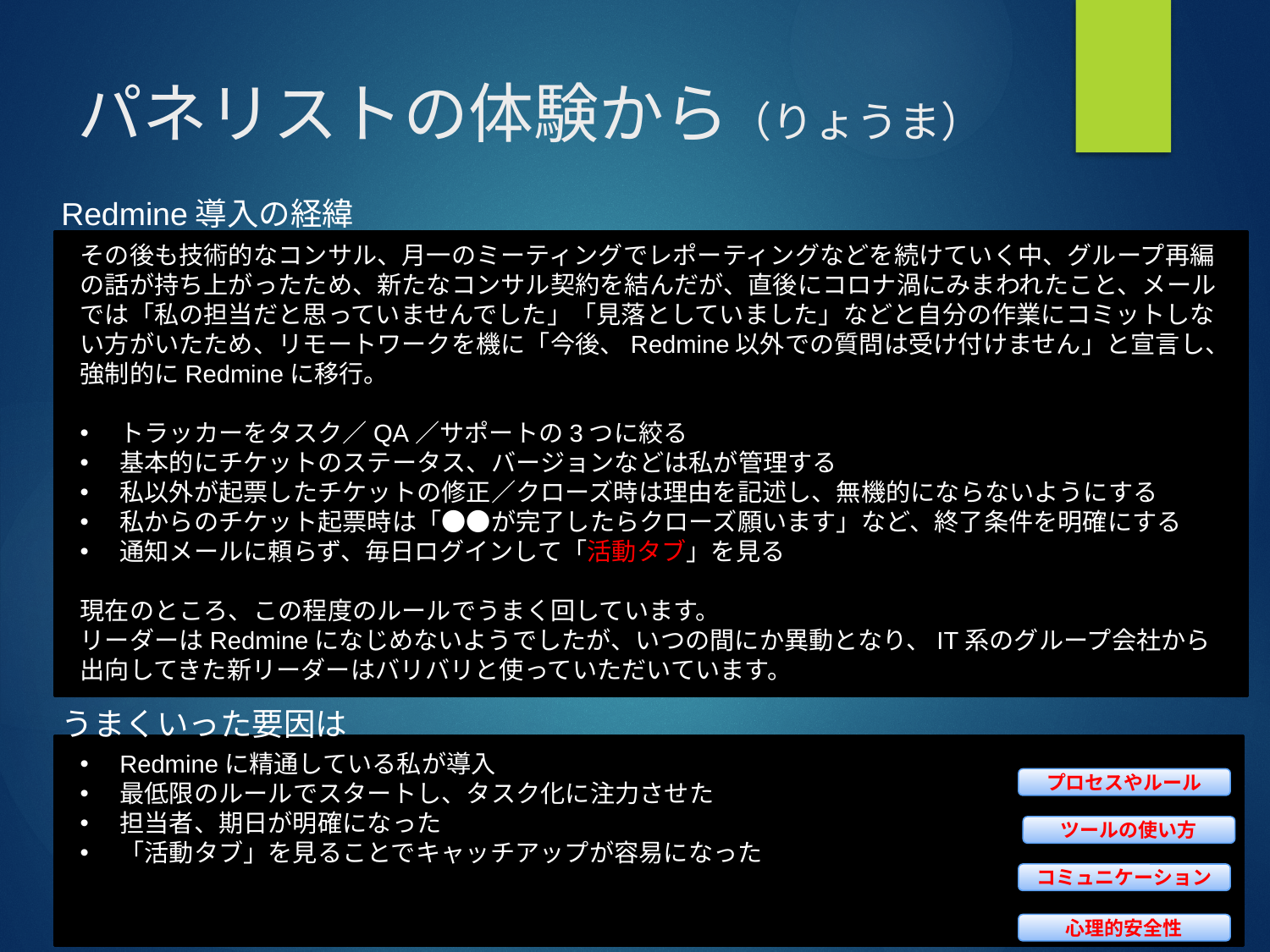

# パネリストの体験から（りょうま）
Redmine導入の経緯

その後も技術的なコンサル、月一のミーティングでレポーティングなどを続けていく中、グループ再編の話が持ち上がったため、新たなコンサル契約を結んだが、直後にコロナ渦にみまわれたこと、メールでは「私の担当だと思っていませんでした」「見落としていました」などと自分の作業にコミットしない方がいたため、リモートワークを機に「今後、Redmine以外での質問は受け付けません」と宣言し、強制的にRedmineに移行。

トラッカーをタスク／QA／サポートの3つに絞る
基本的にチケットのステータス、バージョンなどは私が管理する
私以外が起票したチケットの修正／クローズ時は理由を記述し、無機的にならないようにする
私からのチケット起票時は「●●が完了したらクローズ願います」など、終了条件を明確にする
通知メールに頼らず、毎日ログインして「活動タブ」を見る

現在のところ、この程度のルールでうまく回しています。
リーダーはRedmineになじめないようでしたが、いつの間にか異動となり、IT系のグループ会社から出向してきた新リーダーはバリバリと使っていただいています。
うまくいった要因は

Redmineに精通している私が導入
最低限のルールでスタートし、タスク化に注力させた
担当者、期日が明確になった
「活動タブ」を見ることでキャッチアップが容易になった
プロセスやルール
ツールの使い方
コミュニケーション
心理的安全性